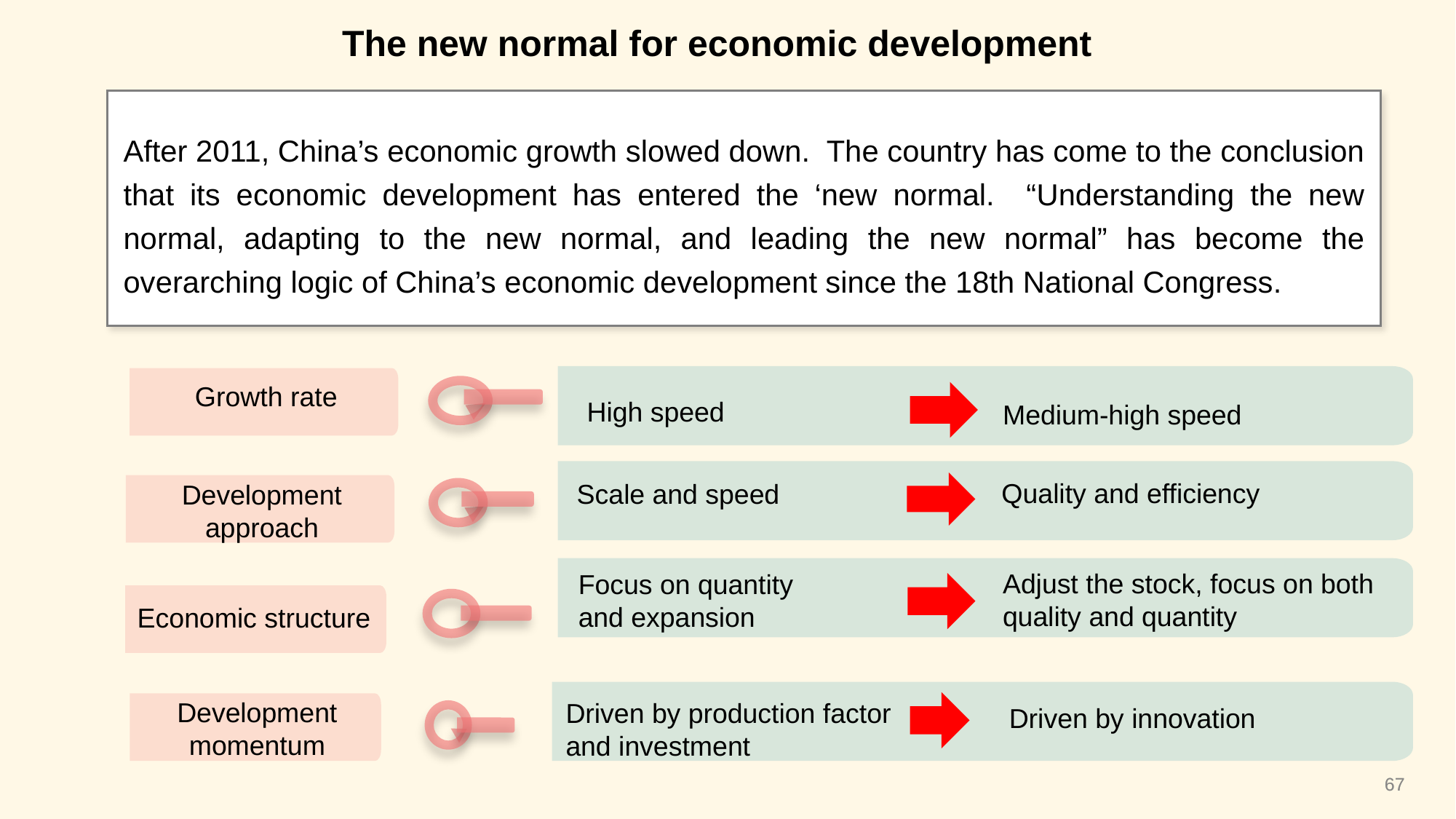

The new normal for economic development

After 2011, China’s economic growth slowed down.  The country has come to the conclusion that its economic development has entered the ‘new normal.  “Understanding the new normal, adapting to the new normal, and leading the new normal” has become the overarching logic of China’s economic development since the 18th National Congress.
新常態下我國經濟發展的主要特點

Growth rate

High speed

Scale and speed
Development approach

Focus on quantity
and expansion

Economic structure

Development momentum

Driven by production factor
and investment

Medium-high speed
Quality and efficiency
Adjust the stock, focus on both quality and quantity
Driven by innovation